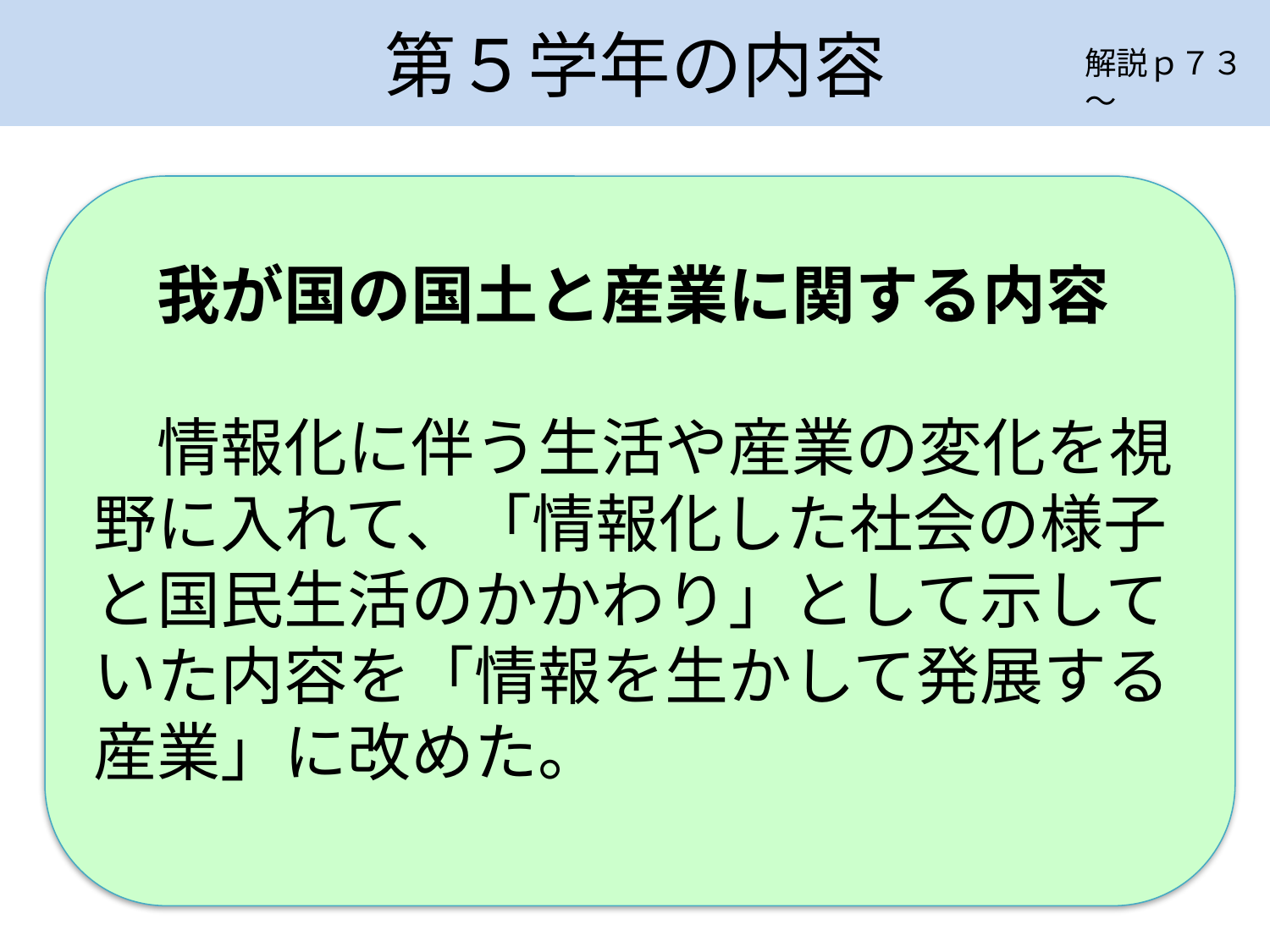

# 第５学年の内容
解説ｐ７３～
　我が国の国土と産業に関する内容

　情報化に伴う生活や産業の変化を視野に入れて、「情報化した社会の様子と国民生活のかかわり」として示していた内容を「情報を生かして発展する産業」に改めた。